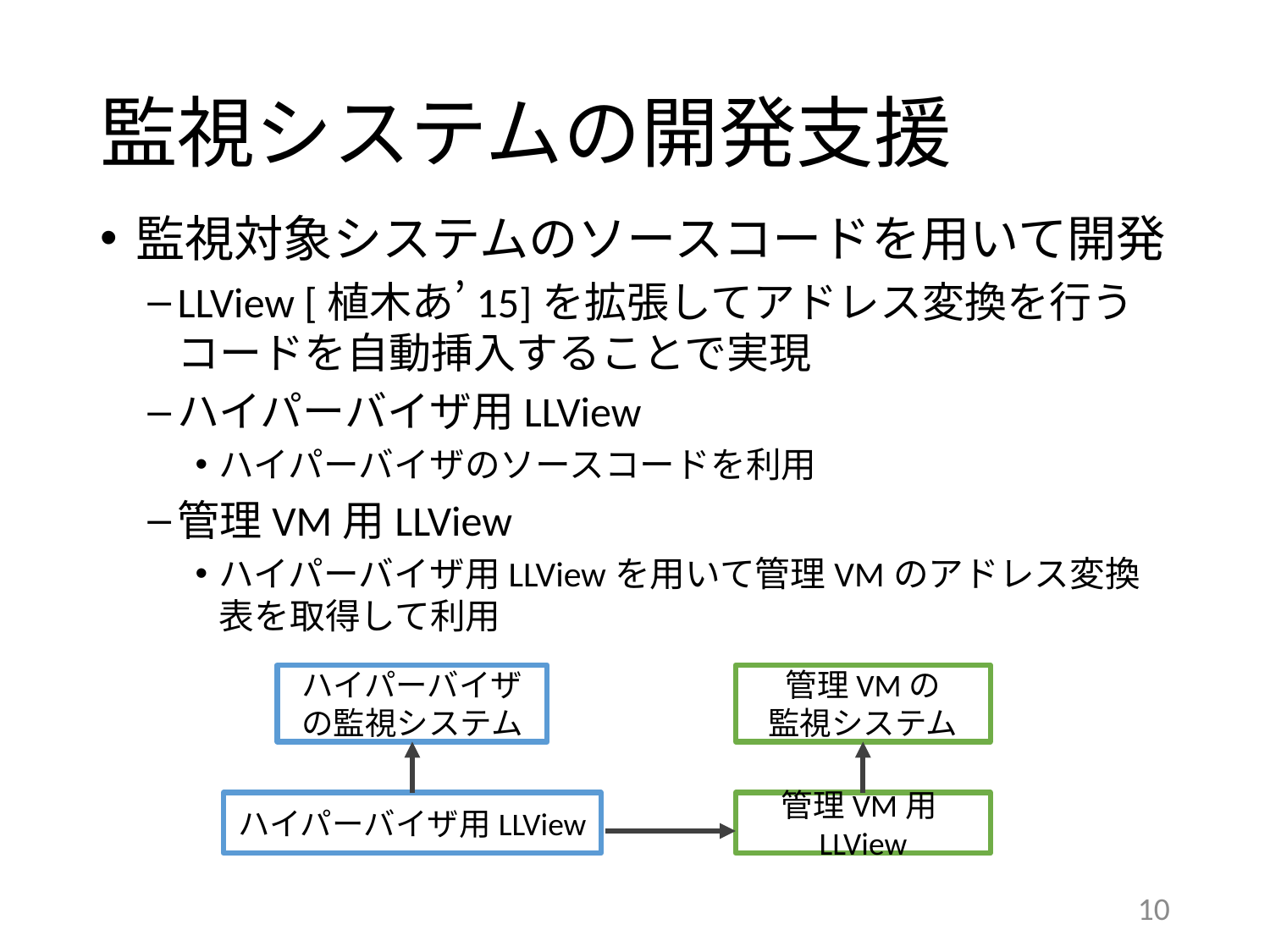

# 監視システムの開発支援
監視対象システムのソースコードを用いて開発
LLView [植木あ’15]を拡張してアドレス変換を行うコードを自動挿入することで実現
ハイパーバイザ用LLView
ハイパーバイザのソースコードを利用
管理VM用LLView
ハイパーバイザ用LLViewを用いて管理VMのアドレス変換表を取得して利用
ハイパーバイザの監視システム
管理VMの
監視システム
管理VM用LLView
ハイパーバイザ用LLView
10